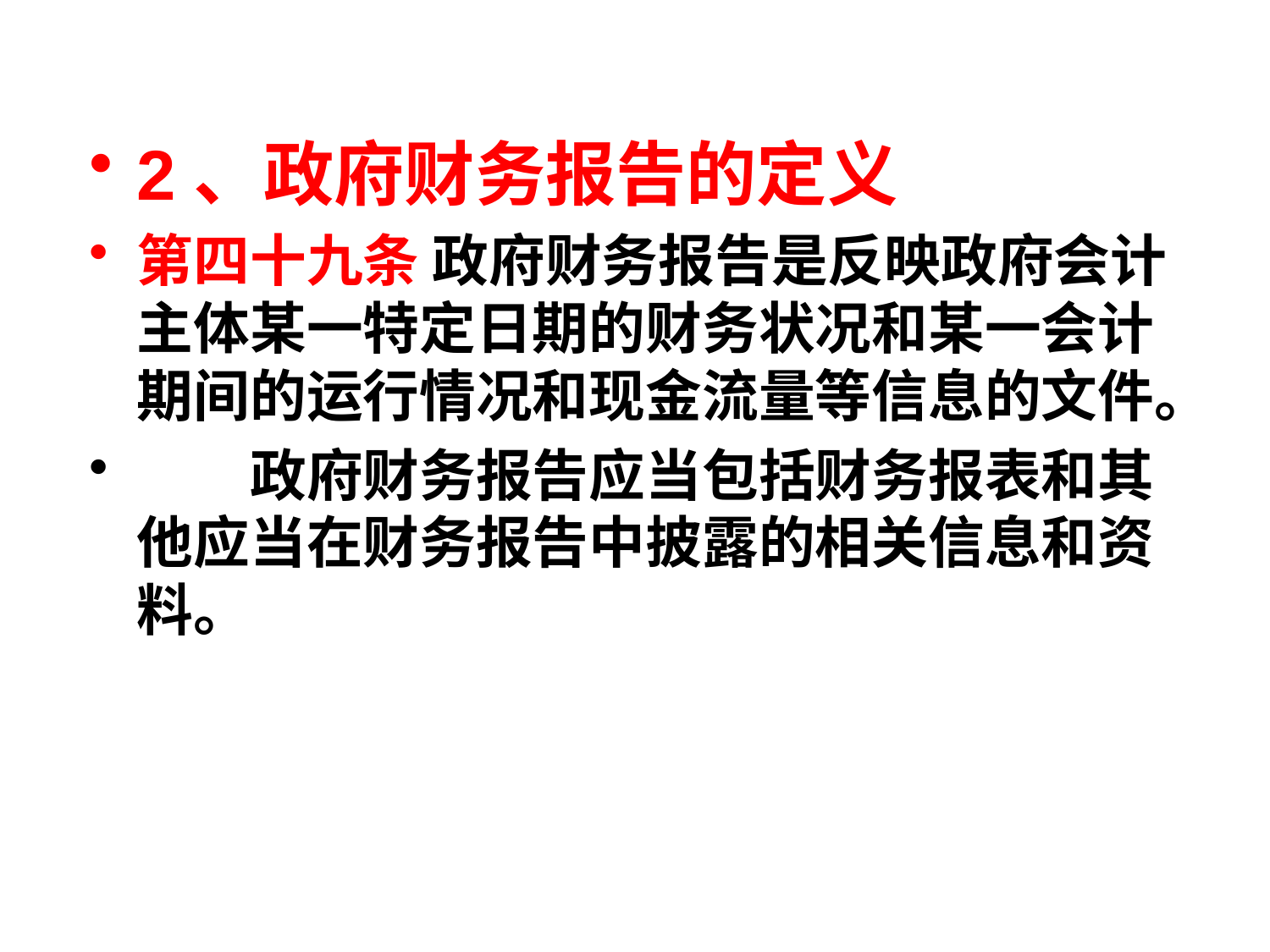

2、政府财务报告的定义
第四十九条 政府财务报告是反映政府会计主体某一特定日期的财务状况和某一会计期间的运行情况和现金流量等信息的文件。
　　政府财务报告应当包括财务报表和其他应当在财务报告中披露的相关信息和资料。